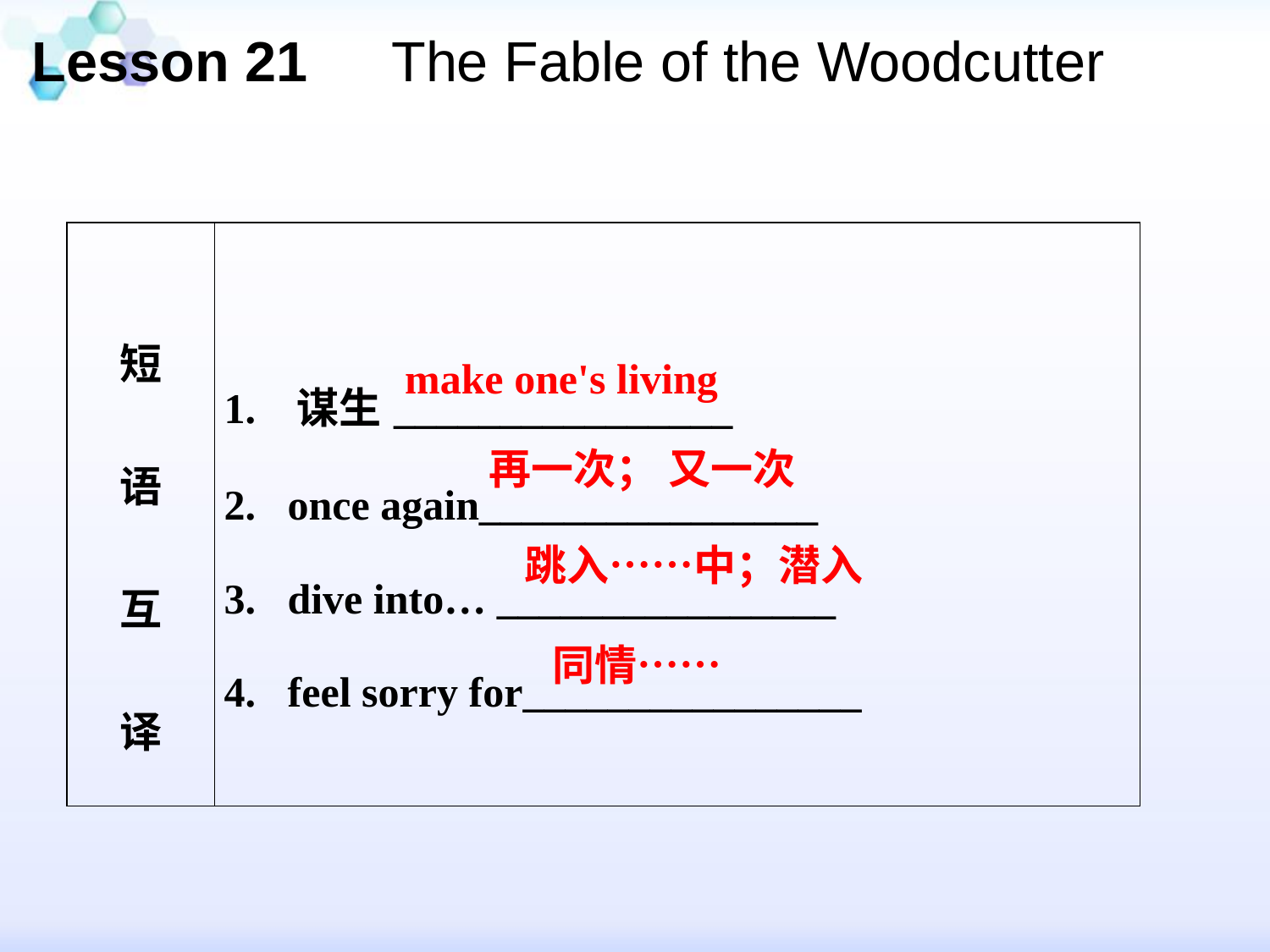

Lesson 21　The Fable of the Woodcutter
#
| 短 语 互 译 | 1. 谋生\_\_\_\_\_\_\_\_\_\_\_\_\_\_\_\_ 2. once again\_\_\_\_\_\_\_\_\_\_\_\_\_\_\_\_ 3. dive into… \_\_\_\_\_\_\_\_\_\_\_\_\_\_\_\_ 4. feel sorry for\_\_\_\_\_\_\_\_\_\_\_\_\_\_\_\_ |
| --- | --- |
make one's living
再一次； 又一次
跳入……中；潜入
同情……